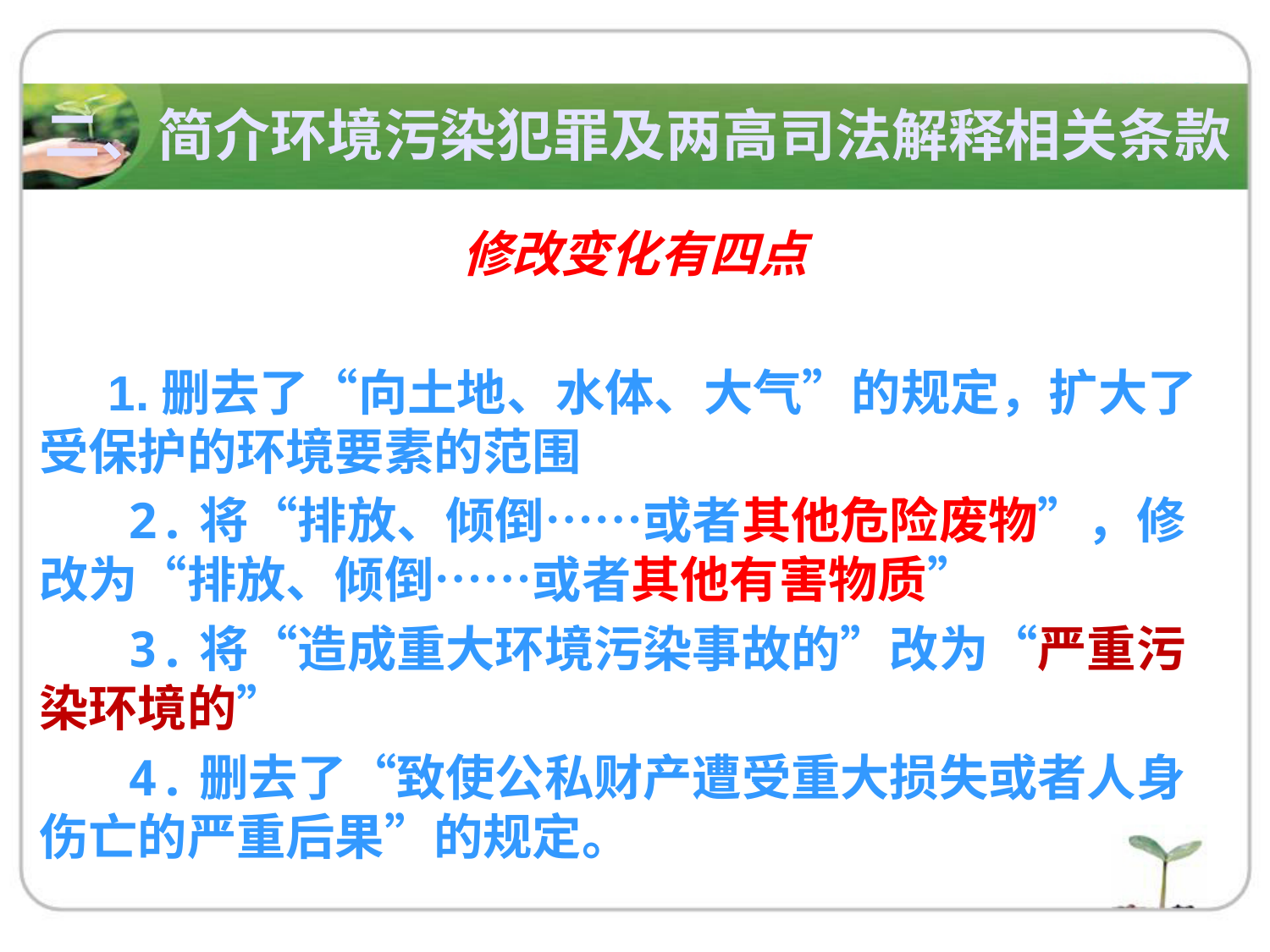

二、简介环境污染犯罪及两高司法解释相关条款
修改变化有四点

     1.删去了“向土地、水体、大气”的规定，扩大了受保护的环境要素的范围
   2.将“排放、倾倒……或者其他危险废物”，修改为“排放、倾倒……或者其他有害物质”
   3.将“造成重大环境污染事故的”改为“严重污染环境的”
   4.删去了“致使公私财产遭受重大损失或者人身伤亡的严重后果”的规定。